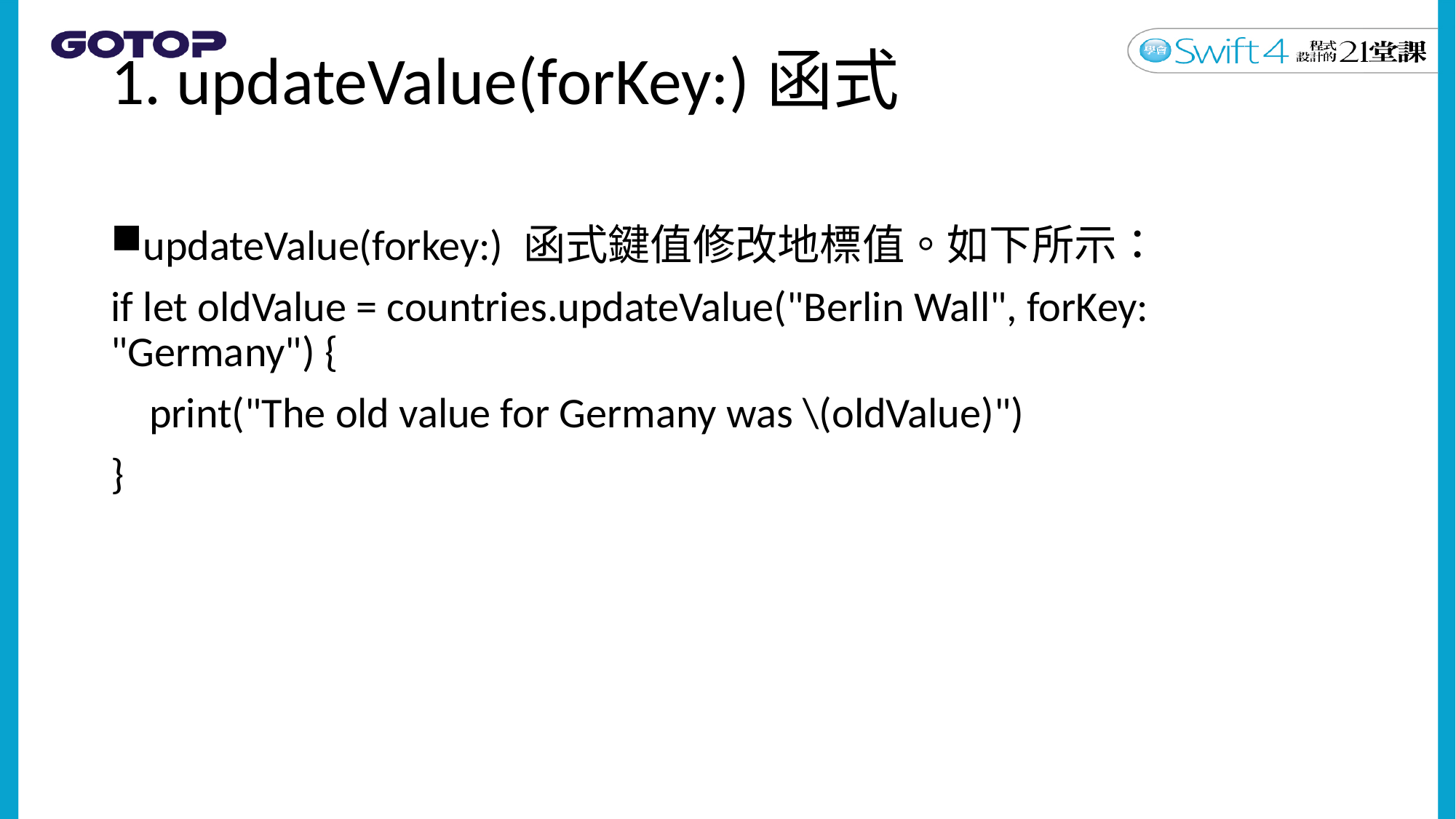

# 1. updateValue(forKey:)函式
updateValue(forkey:) 函式鍵值修改地標值。如下所示：
if let oldValue = countries.updateValue("Berlin Wall", forKey: "Germany") {
    print("The old value for Germany was \(oldValue)")
}